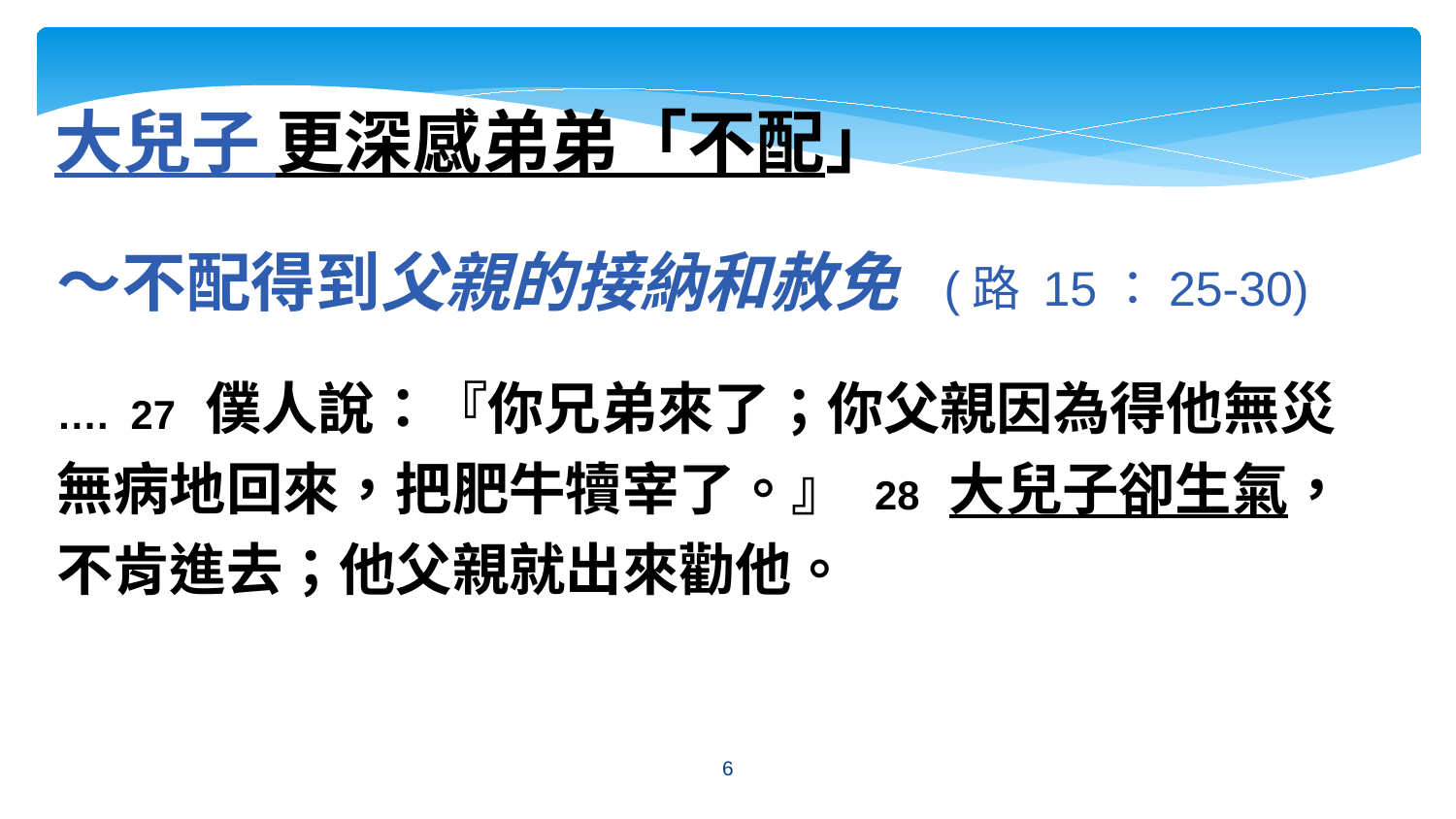

大兒子 更深感弟弟「不配」
～不配得到父親的接納和赦免  (路 15：25-30)

….  27 僕人說：『你兄弟來了；你父親因為得他無災無病地回來，把肥牛犢宰了。』 28 大兒子卻生氣，不肯進去；他父親就出來勸他。
6